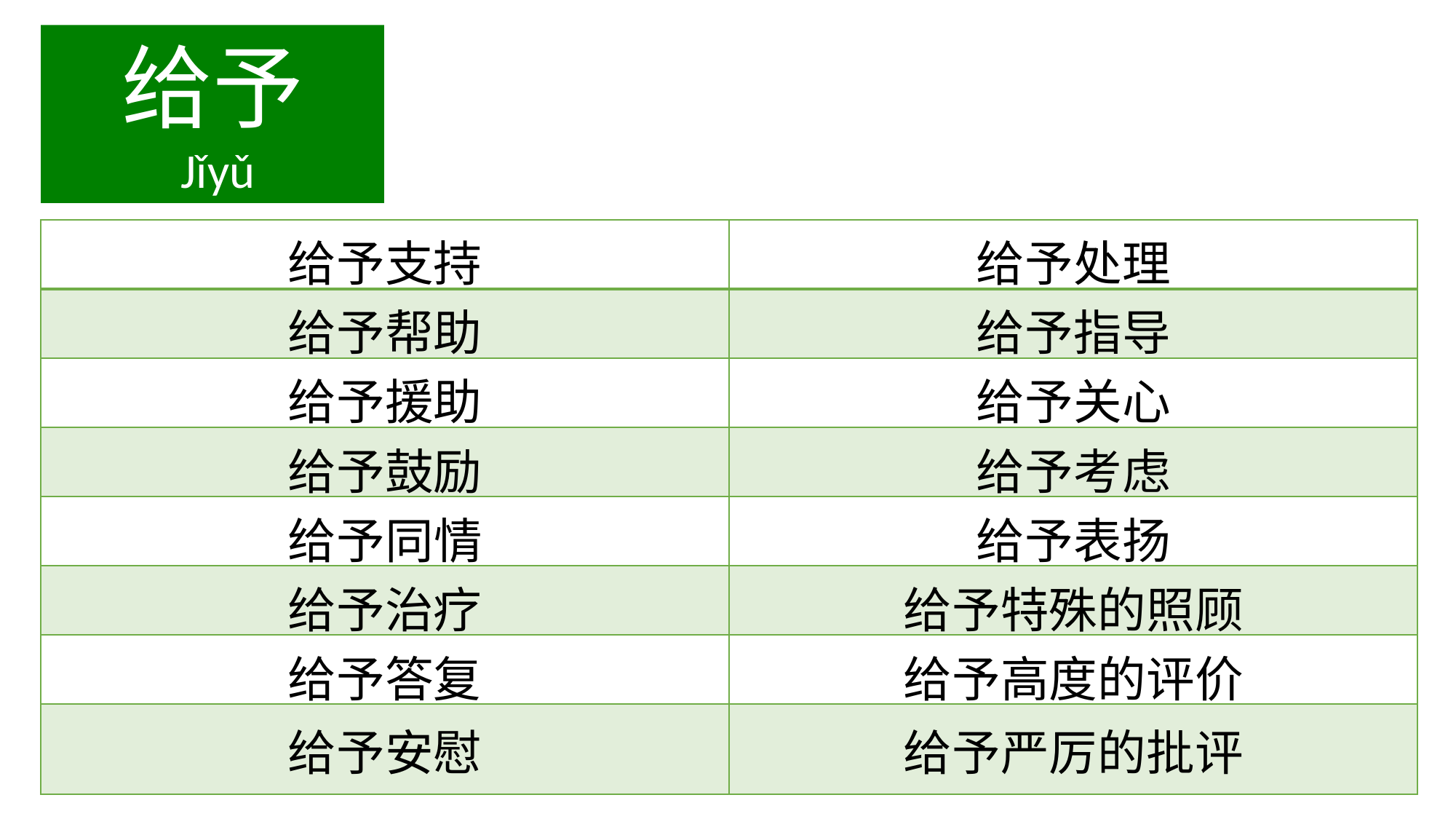

给予
 Jǐyǔ
| 给予支持 | 给予处理 |
| --- | --- |
| 给予帮助 | 给予指导 |
| 给予援助 | 给予关心 |
| 给予鼓励 | 给予考虑 |
| 给予同情 | 给予表扬 |
| 给予治疗 | 给予特殊的照顾 |
| 给予答复 | 给予高度的评价 |
| 给予安慰 | 给予严厉的批评 |